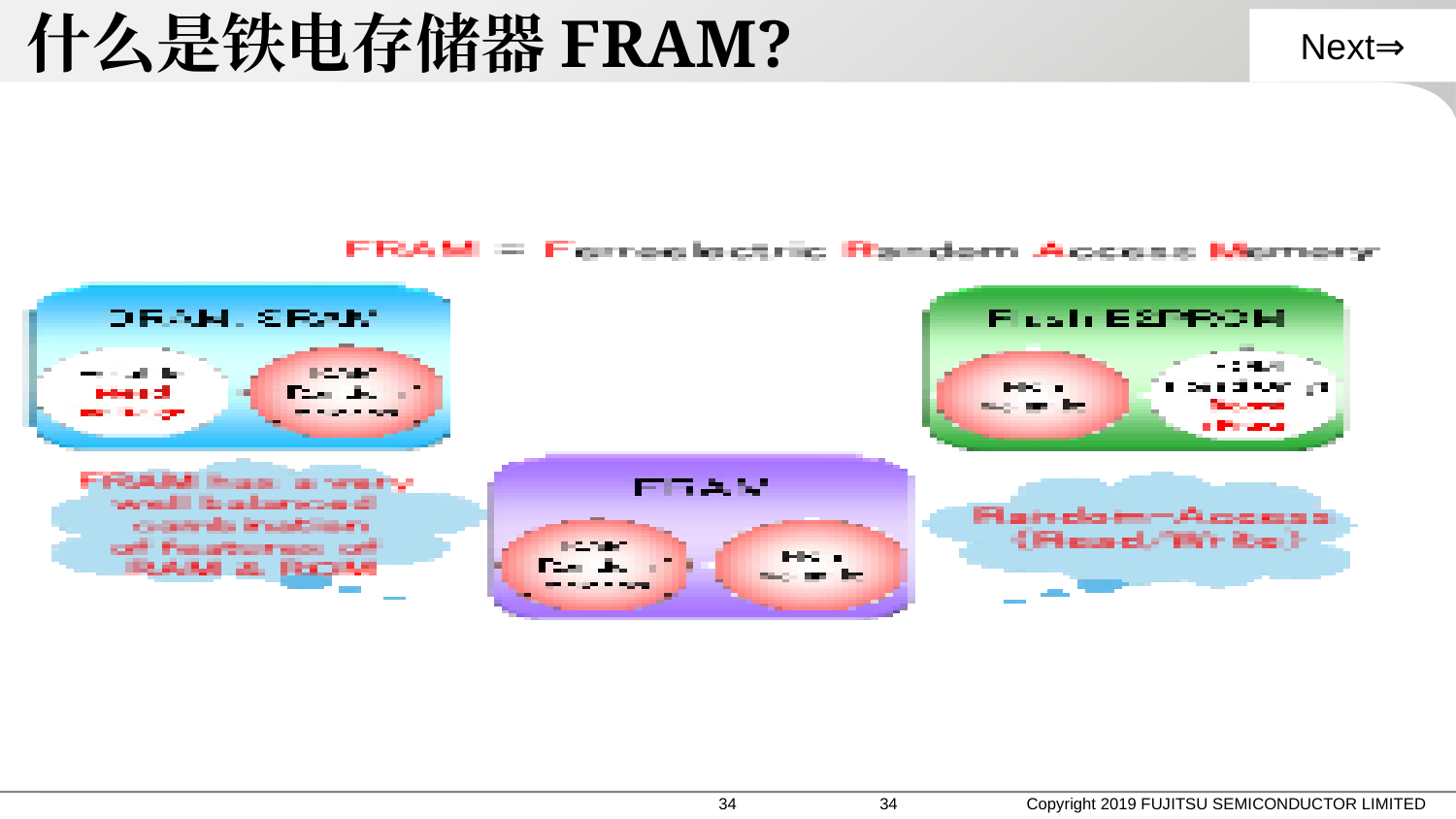

什么是铁电存储器FRAM?
Next⇒
34
Copyright 2019 FUJITSU SEMICONDUCTOR LIMITED
34